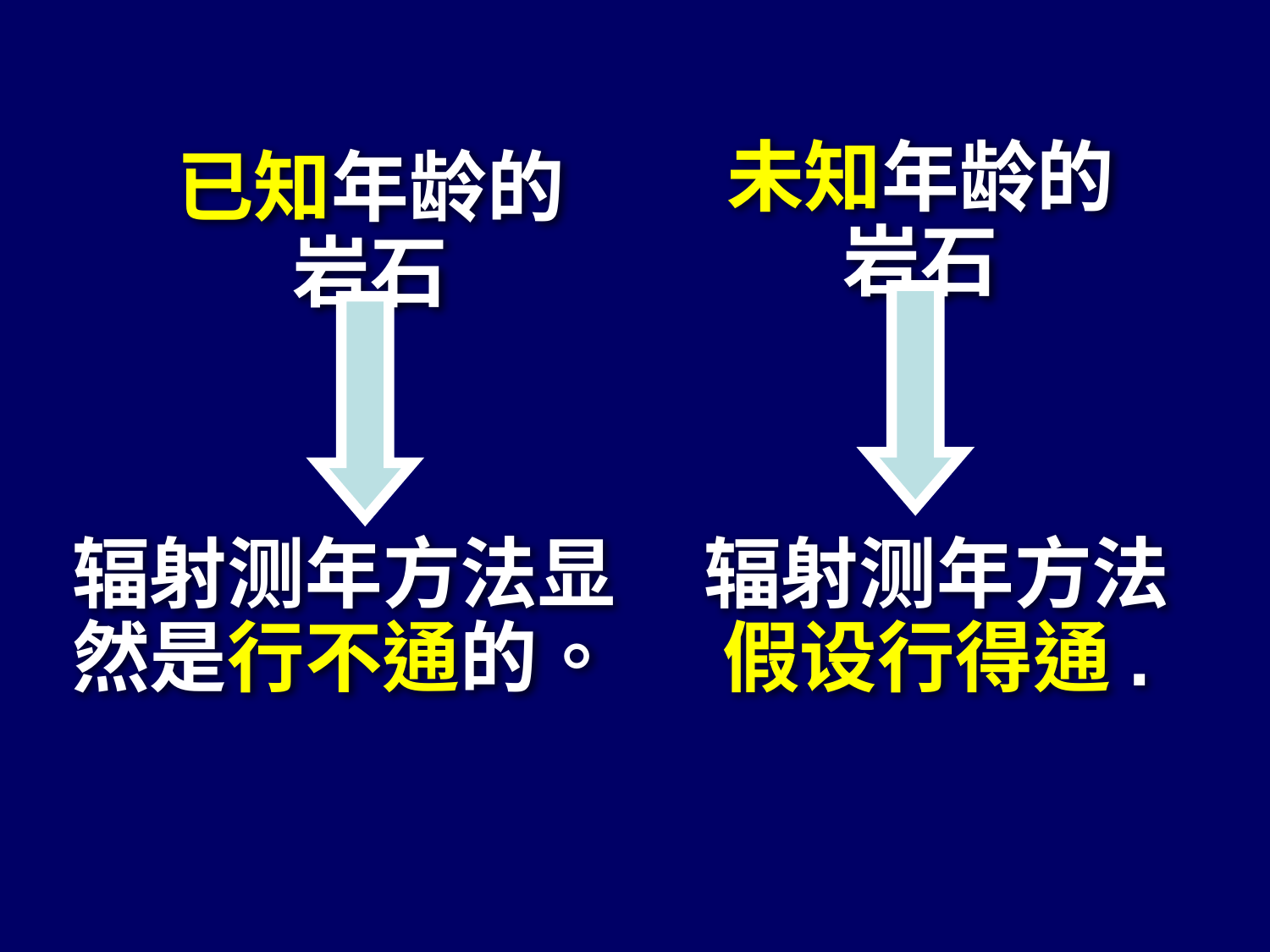

# 岩石：已知或未知的年龄？

未知年龄的
岩石

已知年龄的
岩石

辐射测年方法显然是行不通的。
辐射测年方法假设行得通.